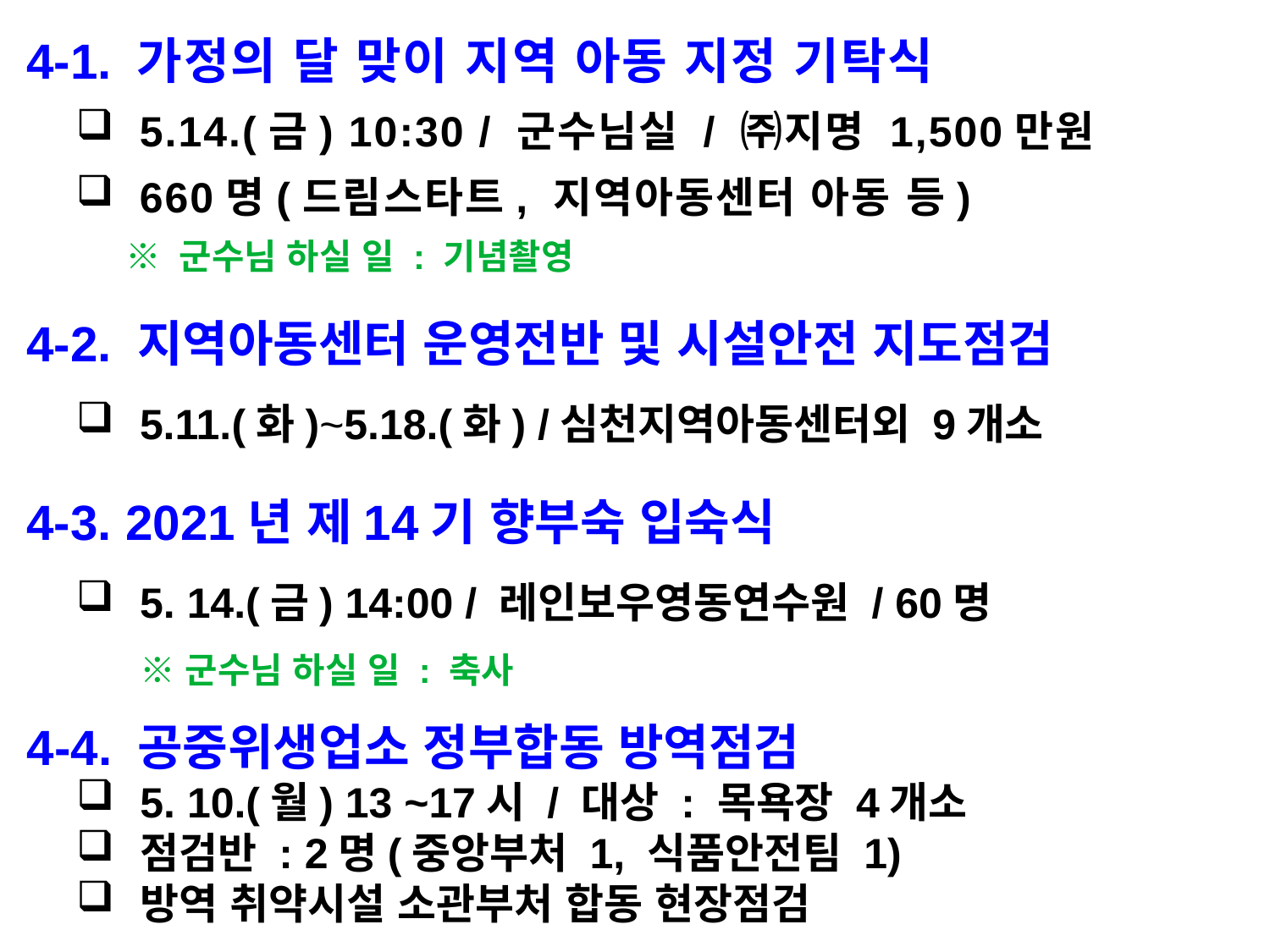

4-1. 가정의 달 맞이 지역 아동 지정 기탁식
5.14.(금) 10:30 / 군수님실 / ㈜지명 1,500만원
660명(드림스타트, 지역아동센터 아동 등)
     ※ 군수님 하실 일 : 기념촬영
 4-2. 지역아동센터 운영전반 및 시설안전 지도점검
5.11.(화)~5.18.(화) /심천지역아동센터외 9개소
 4-3. 2021년 제14기 향부숙 입숙식
5. 14.(금) 14:00 / 레인보우영동연수원 / 60명
※ 군수님 하실 일 : 축사

 4-4. 공중위생업소 정부합동 방역점검
5. 10.(월) 13 ~17시 / 대상 : 목욕장 4개소
점검반 : 2명(중앙부처 1, 식품안전팀 1)
방역 취약시설 소관부처 합동 현장점검